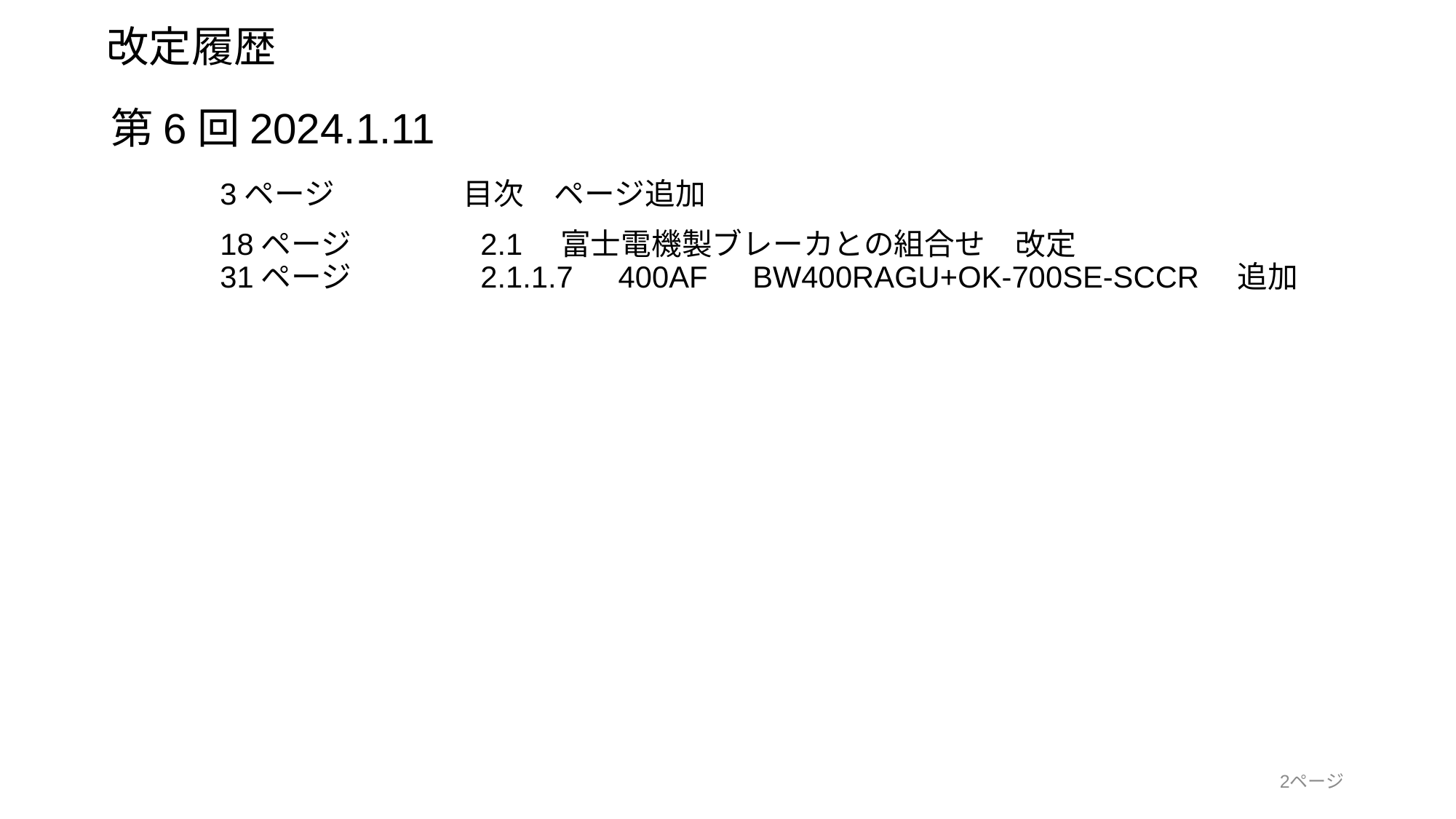

# 改定履歴
第6回2024.1.11
	3ページ　　　　 目次　ページ追加
	18ページ　　　　2.1　富士電機製ブレーカとの組合せ　改定
	31ページ　　　　2.1.1.7　400AF　BW400RAGU+OK-700SE-SCCR　追加

2ページ